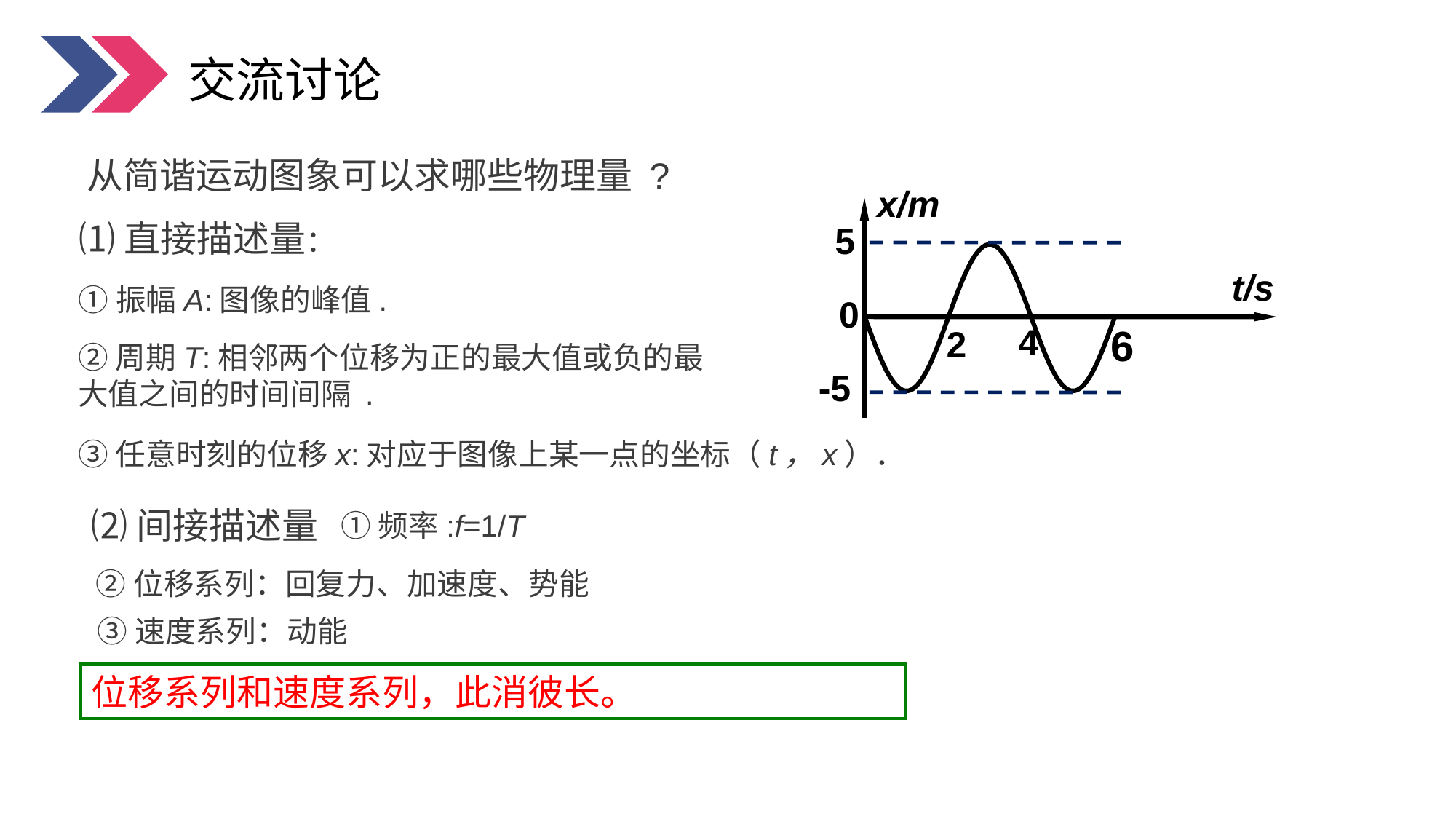

交流讨论
从简谐运动图象可以求哪些物理量 ?
x/m

⑴直接描述量：
5

t/s
①振幅A:图像的峰值.
0

4
6
2
②周期T:相邻两个位移为正的最大值或负的最大值之间的时间间隔 .
-5
③任意时刻的位移x:对应于图像上某一点的坐标（t，x）．
⑵间接描述量
①频率:f=1/T
②位移系列：回复力、加速度、势能
③速度系列：动能
位移系列和速度系列，此消彼长。